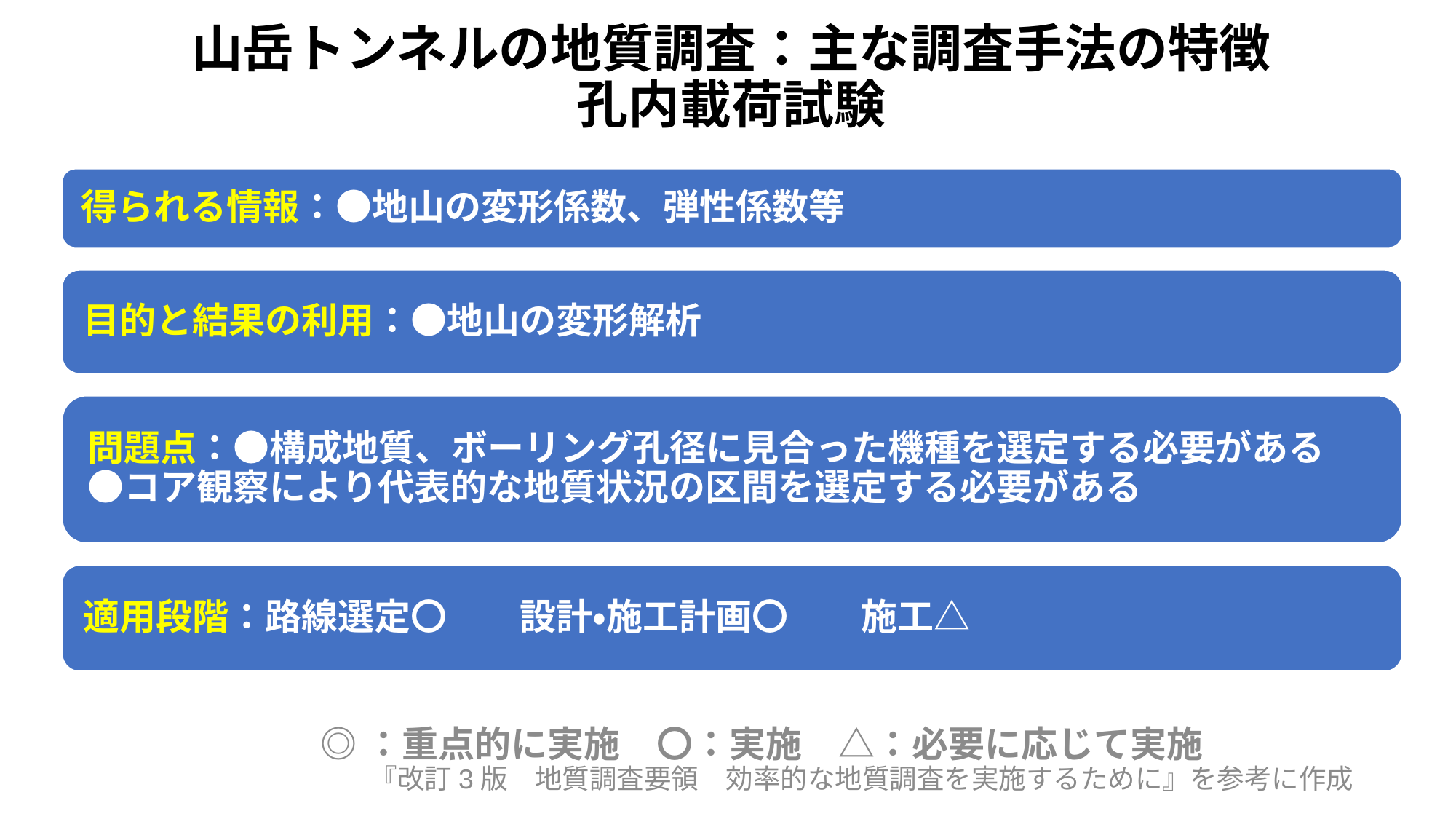

# 山岳トンネルの地質調査：主な調査手法の特徴 孔内載荷試験
得られる情報：●地山の変形係数、弾性係数等
目的と結果の利用：●地山の変形解析
問題点：●構成地質、ボーリング孔径に見合った機種を選定する必要がある　●コア観察により代表的な地質状況の区間を選定する必要がある
適用段階：路線選定〇　　設計・施工計画〇　　施工△
◎：重点的に実施　〇：実施　△：必要に応じて実施
『改訂3版　地質調査要領　効率的な地質調査を実施するために』を参考に作成